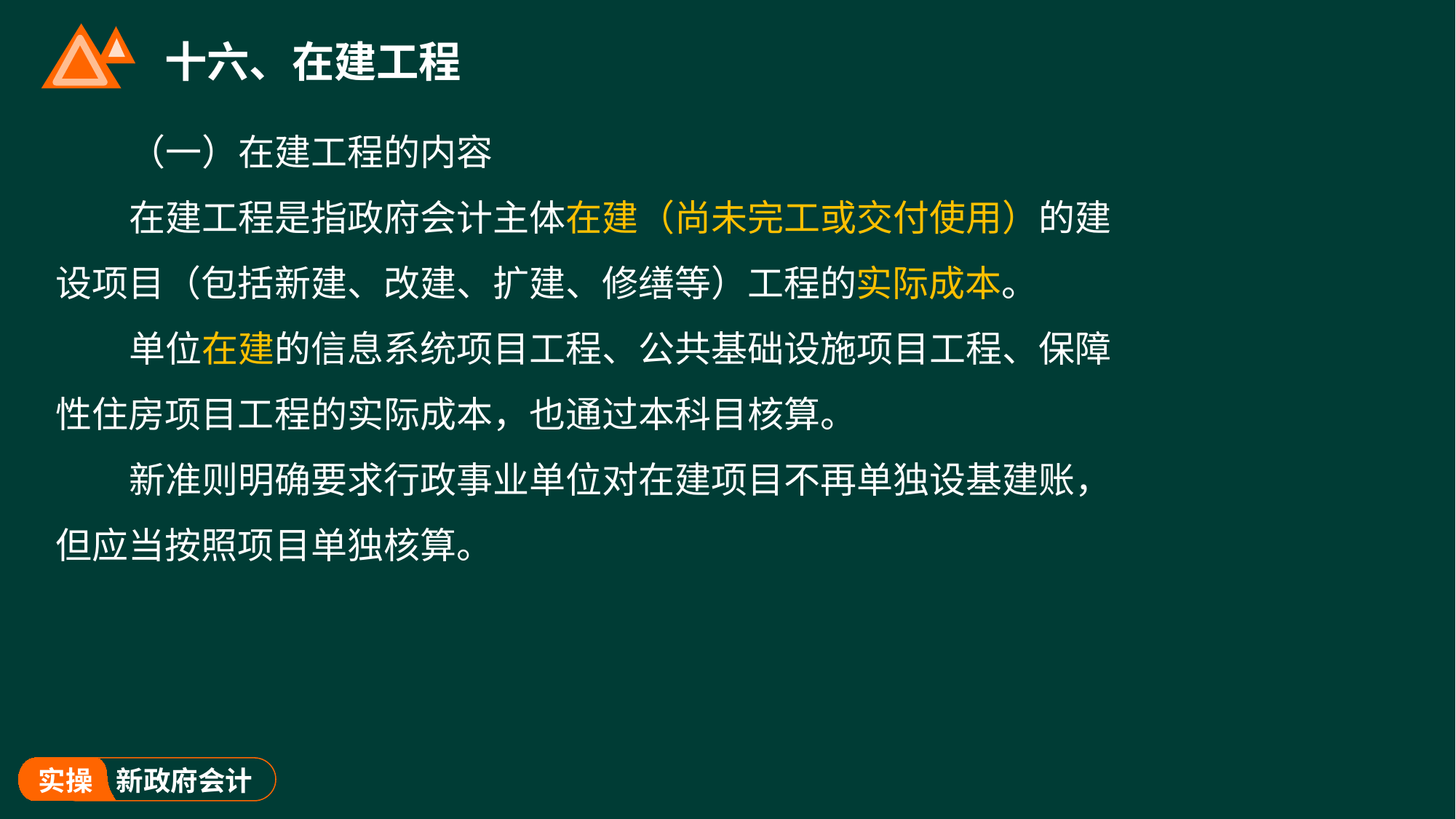

# 十六、在建工程
（一）在建工程的内容
在建工程是指政府会计主体在建（尚未完工或交付使用）的建设项目（包括新建、改建、扩建、修缮等）工程的实际成本。
单位在建的信息系统项目工程、公共基础设施项目工程、保障性住房项目工程的实际成本，也通过本科目核算。
新准则明确要求行政事业单位对在建项目不再单独设基建账，但应当按照项目单独核算。